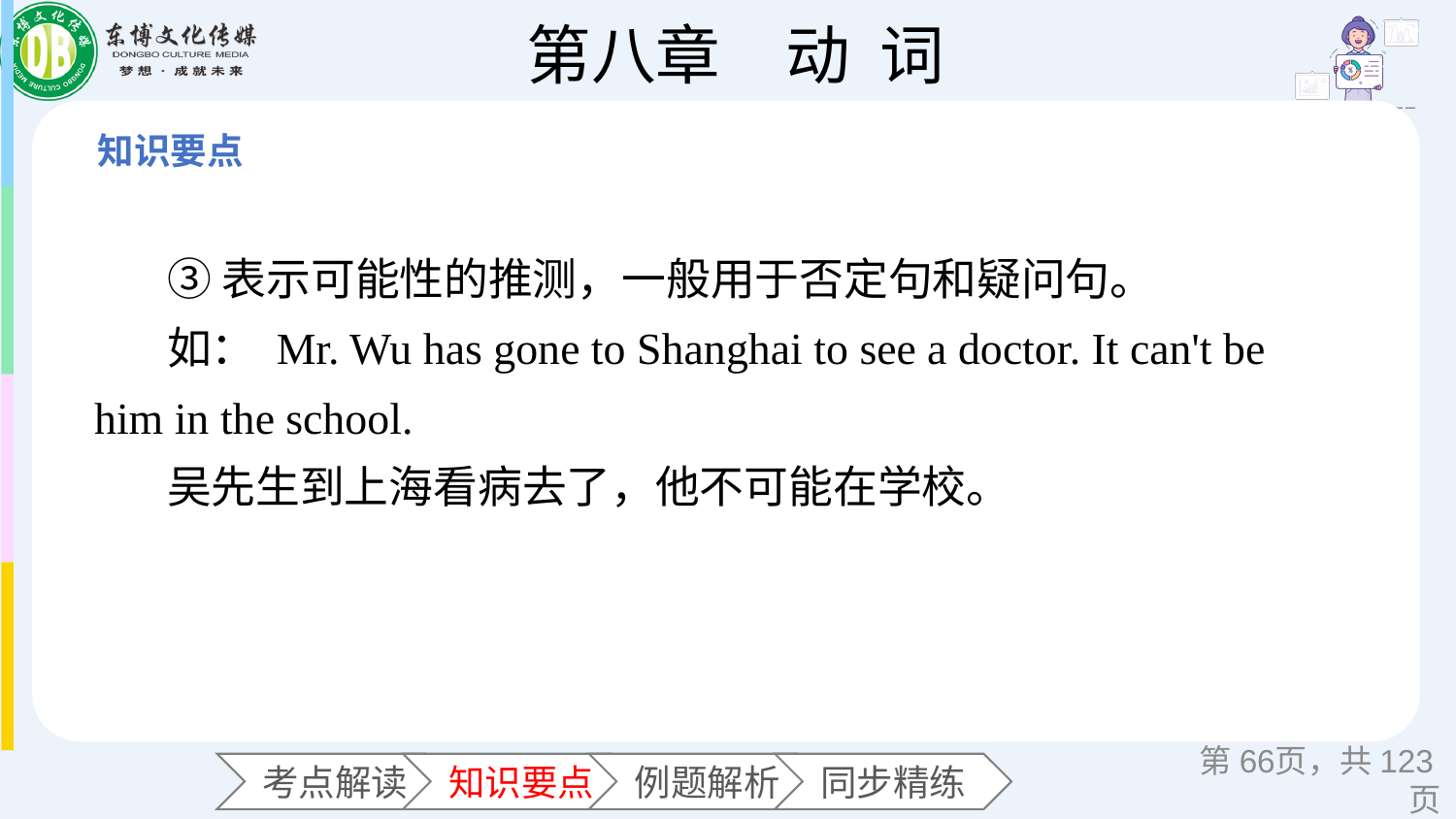

③表示可能性的推测，一般用于否定句和疑问句。
如： Mr. Wu has gone to Shanghai to see a doctor. It can't be him in the school.
吴先生到上海看病去了，他不可能在学校。
第66页，共123页